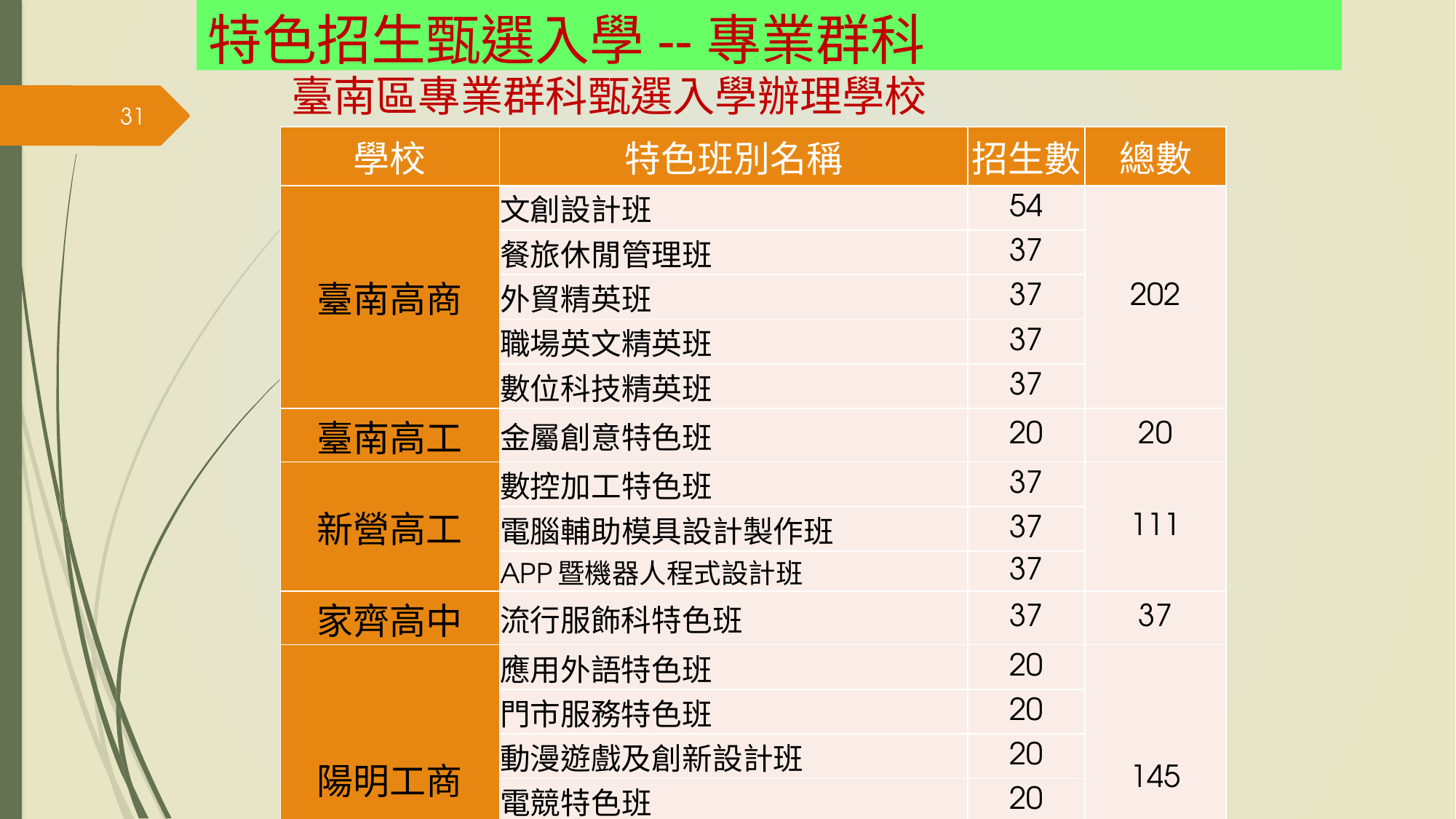

特色招生甄選入學--專業群科
# 臺南區專業群科甄選入學辦理學校
31
| 學校 | 特色班別名稱 | 招生數 | 總數 |
| --- | --- | --- | --- |
| 臺南高商 | 文創設計班 | 54 | 202 |
|  | 餐旅休閒管理班 | 37 |  |
|  | 外貿精英班 | 37 |  |
|  | 職場英文精英班 | 37 |  |
|  | 數位科技精英班 | 37 |  |
| 臺南高工 | 金屬創意特色班 | 20 | 20 |
| 新營高工 | 數控加工特色班 | 37 | 111 |
|  | 電腦輔助模具設計製作班 | 37 |  |
|  | APP暨機器人程式設計班 | 37 |  |
| 家齊高中 | 流行服飾科特色班 | 37 | 37 |
| 陽明工商 | 應用外語特色班 | 20 | 145 |
|  | 門市服務特色班 | 20 |  |
|  | 動漫遊戲及創新設計班 | 20 |  |
|  | 電競特色班 | 20 |  |
|  | 汽車技術特色班 | 45 |  |
|  | 家具土木科[108新申辦] | 20 |  |